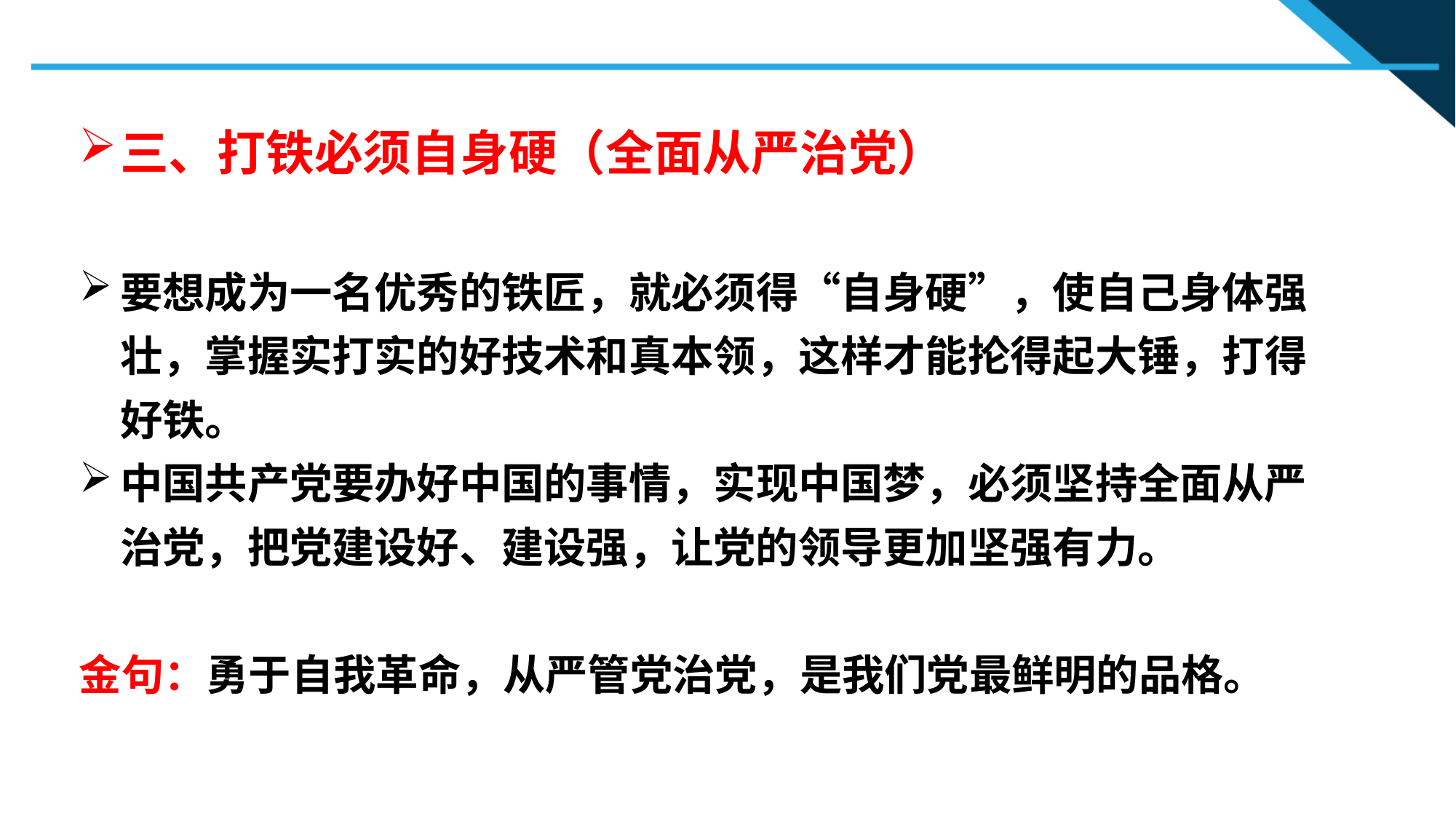

三、打铁必须自身硬（全面从严治党）

要想成为一名优秀的铁匠，就必须得“自身硬”，使自己身体强壮，掌握实打实的好技术和真本领，这样才能抡得起大锤，打得好铁。
中国共产党要办好中国的事情，实现中国梦，必须坚持全面从严治党，把党建设好、建设强，让党的领导更加坚强有力。

金句：勇于自我革命，从严管党治党，是我们党最鲜明的品格。